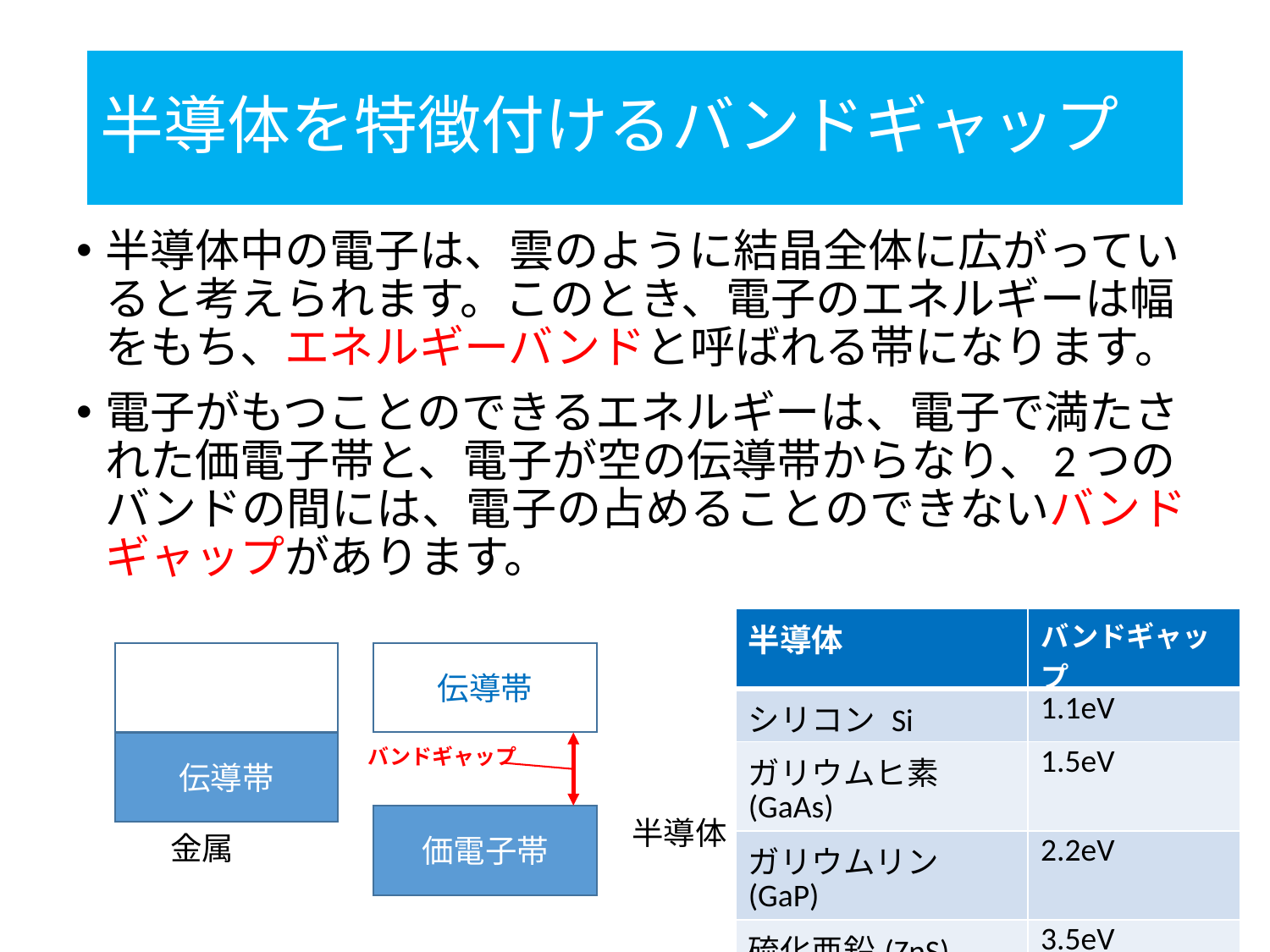

# 半導体を特徴付けるバンドギャップ
半導体中の電子は、雲のように結晶全体に広がっていると考えられます。このとき、電子のエネルギーは幅をもち、エネルギーバンドと呼ばれる帯になります。
電子がもつことのできるエネルギーは、電子で満たされた価電子帯と、電子が空の伝導帯からなり、2つのバンドの間には、電子の占めることのできないバンドギャップがあります。
| 半導体 | バンドギャップ |
| --- | --- |
| シリコン Si | 1.1eV |
| ガリウムヒ素(GaAs) | 1.5eV |
| ガリウムリン(GaP) | 2.2eV |
| 硫化亜鉛(ZnS) | 3.5eV |
| 窒化ガリウム(GaN) | 3.4eV |

伝導帯
伝導帯
バンドギャップ
価電子帯
半導体
金属